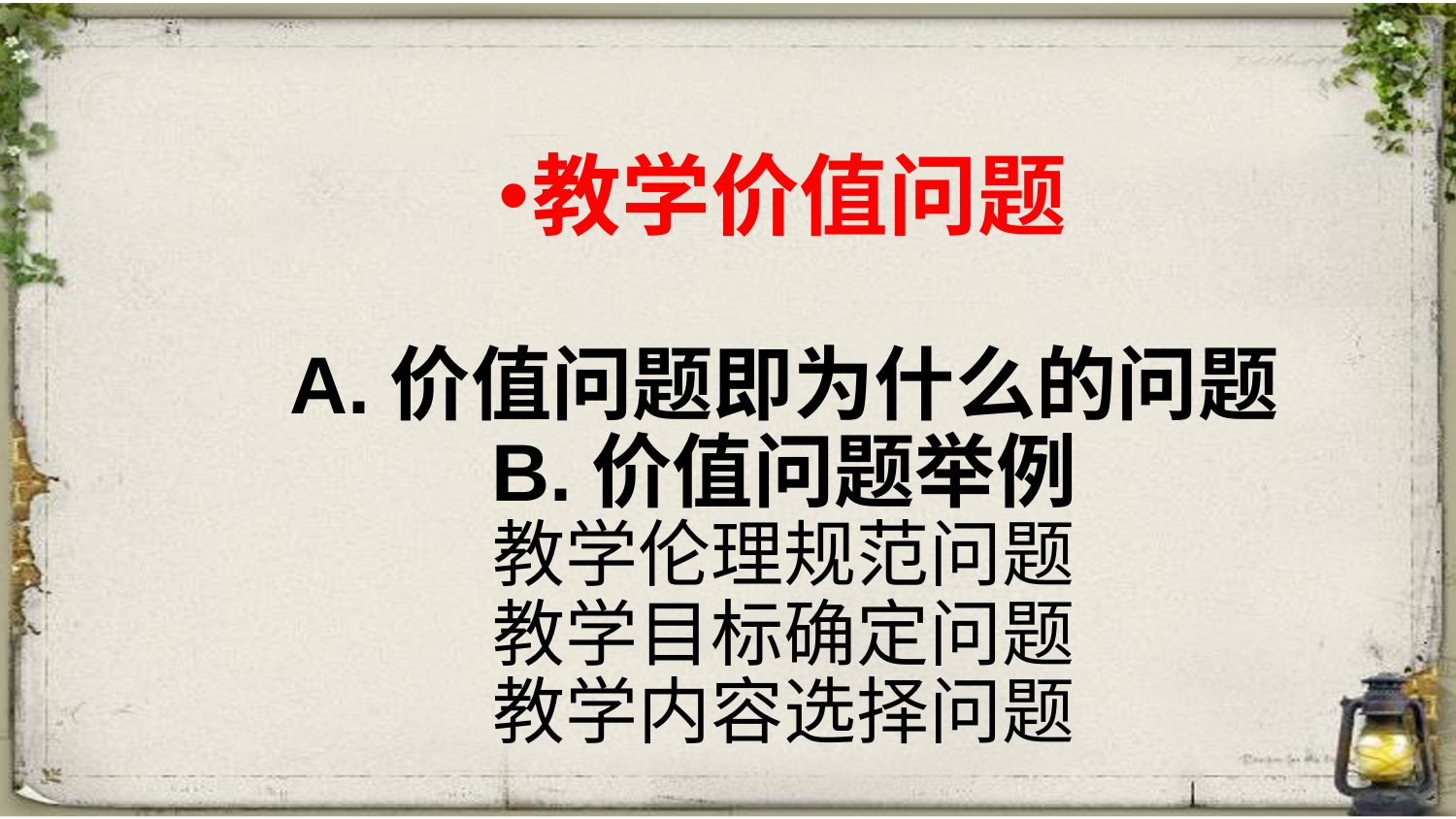

教学价值问题

A.价值问题即为什么的问题
B.价值问题举例
教学伦理规范问题
教学目标确定问题
教学内容选择问题